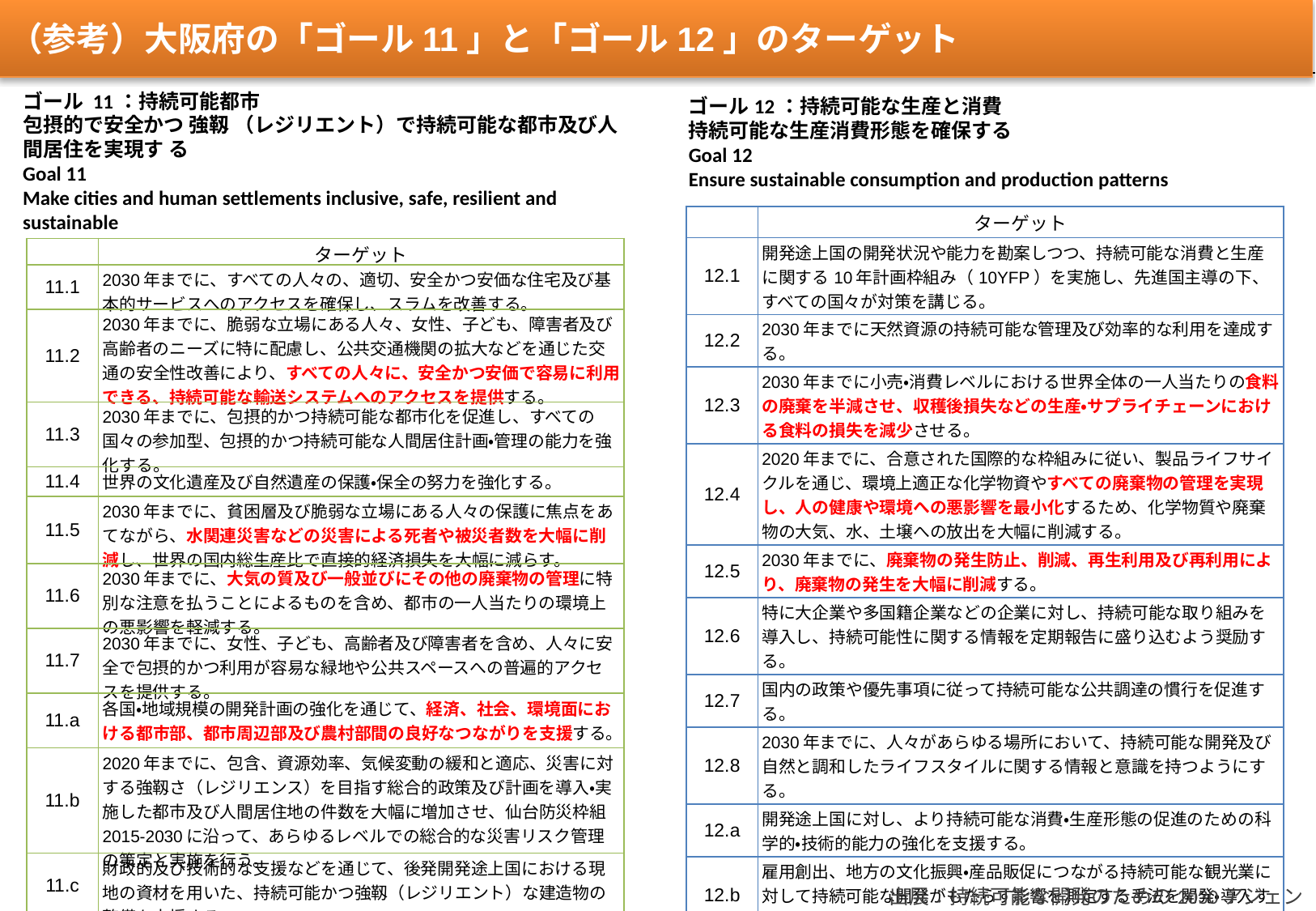

（参考）大阪府の「ゴール11」と「ゴール12」のターゲット
ゴール 11：持続可能都市
包摂的で安全かつ 強靱 （レジリエント）で持続可能な都市及び人間居住を実現す る
Goal 11
Make cities and human settlements inclusive, safe, resilient and sustainable
ゴール12：持続可能な生産と消費
持続可能な生産消費形態を確保する
Goal 12
Ensure sustainable consumption and production patterns
|  | ターゲット |
| --- | --- |
| 12.1 | 開発途上国の開発状況や能力を勘案しつつ、持続可能な消費と生産に関する10年計画枠組み（10YFP）を実施し、先進国主導の下、すべての国々が対策を講じる。 |
| 12.2 | 2030年までに天然資源の持続可能な管理及び効率的な利用を達成する。 |
| 12.3 | 2030年までに小売・消費レベルにおける世界全体の一人当たりの食料の廃棄を半減させ、収穫後損失などの生産・サプライチェーンにおける食料の損失を減少させる。 |
| 12.4 | 2020年までに、合意された国際的な枠組みに従い、製品ライフサイクルを通じ、環境上適正な化学物資やすべての廃棄物の管理を実現し、人の健康や環境への悪影響を最小化するため、化学物質や廃棄物の大気、水、土壌への放出を大幅に削減する。 |
| 12.5 | 2030年までに、廃棄物の発生防止、削減、再生利用及び再利用により、廃棄物の発生を大幅に削減する。 |
| 12.6 | 特に大企業や多国籍企業などの企業に対し、持続可能な取り組みを導入し、持続可能性に関する情報を定期報告に盛り込むよう奨励する。 |
| 12.7 | 国内の政策や優先事項に従って持続可能な公共調達の慣行を促進する。 |
| 12.8 | 2030年までに、人々があらゆる場所において、持続可能な開発及び自然と調和したライフスタイルに関する情報と意識を持つようにする。 |
| 12.a | 開発途上国に対し、より持続可能な消費・生産形態の促進のための科学的・技術的能力の強化を支援する。 |
| 12.b | 雇用創出、地方の文化振興・産品販促につながる持続可能な観光業に対して持続可能な開発がもたらす影響を測定する手法を開発・導入する。 |
| 12.c | 開発途上国の特別なニーズや状況を十分考慮し、貧困層やコミュニティを保護する形で開発に関する悪影響を最小限に留めつつ、税制改正や、有害な補助金が存在する場合はその環境への影響を考慮してその段階的廃止などを通じ、各国の状況に応じて、市場のひずみを除去することで、浪費的な消費を奨励する、化石燃料に対する非効率な補助金を合理化する。 |
|  | ターゲット |
| --- | --- |
| 11.1 | 2030年までに、すべての人々の、適切、安全かつ安価な住宅及び基本的サービスへのアクセスを確保し、スラムを改善する。 |
| 11.2 | 2030年までに、脆弱な立場にある人々、女性、子ども、障害者及び高齢者のニーズに特に配慮し、公共交通機関の拡大などを通じた交通の安全性改善により、すべての人々に、安全かつ安価で容易に利用できる、持続可能な輸送システムへのアクセスを提供する。 |
| 11.3 | 2030年までに、包摂的かつ持続可能な都市化を促進し、すべての国々の参加型、包摂的かつ持続可能な人間居住計画・管理の能力を強化する。 |
| 11.4 | 世界の文化遺産及び自然遺産の保護・保全の努力を強化する。 |
| 11.5 | 2030年までに、貧困層及び脆弱な立場にある人々の保護に焦点をあてながら、水関連災害などの災害による死者や被災者数を大幅に削減し、世界の国内総生産比で直接的経済損失を大幅に減らす。 |
| 11.6 | 2030年までに、大気の質及び一般並びにその他の廃棄物の管理に特別な注意を払うことによるものを含め、都市の一人当たりの環境上の悪影響を軽減する。 |
| 11.7 | 2030年までに、女性、子ども、高齢者及び障害者を含め、人々に安全で包摂的かつ利用が容易な緑地や公共スペースへの普遍的アクセスを提供する。 |
| 11.a | 各国・地域規模の開発計画の強化を通じて、経済、社会、環境面における都市部、都市周辺部及び農村部間の良好なつながりを支援する。 |
| 11.b | 2020年までに、包含、資源効率、気候変動の緩和と適応、災害に対する強靱さ（レジリエンス）を目指す総合的政策及び計画を導入・実施した都市及び人間居住地の件数を大幅に増加させ、仙台防災枠組2015-2030に沿って、あらゆるレベルでの総合的な災害リスク管理の策定と実施を行う。 |
| 11.c | 財政的及び技術的な支援などを通じて、後発開発途上国における現地の資材を用いた、持続可能かつ強靱（レジリエント）な建造物の整備を支援する。 |
出展：持続可能な開発のための2030アジェンダ